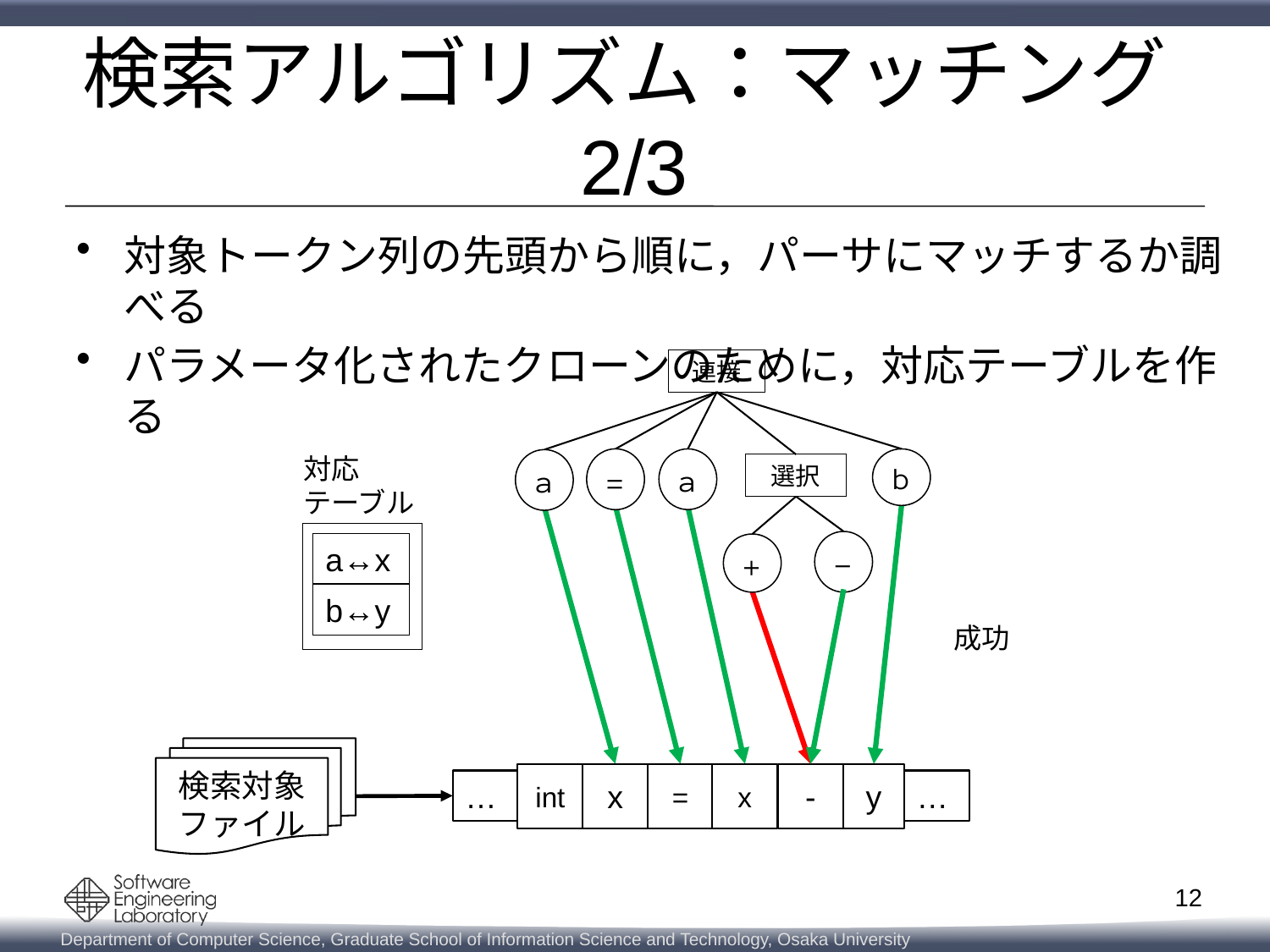

# 検索アルゴリズム：マッチング2/3
対象トークン列の先頭から順に，パーサにマッチするか調べる
パラメータ化されたクローンのために，対応テーブルを作る
連接
対応
テーブル
=
a
b
a
選択

-
a↔x
+
b↔y
成功
検索対象ファイル
int
x
=
x
-
y
…
…
12